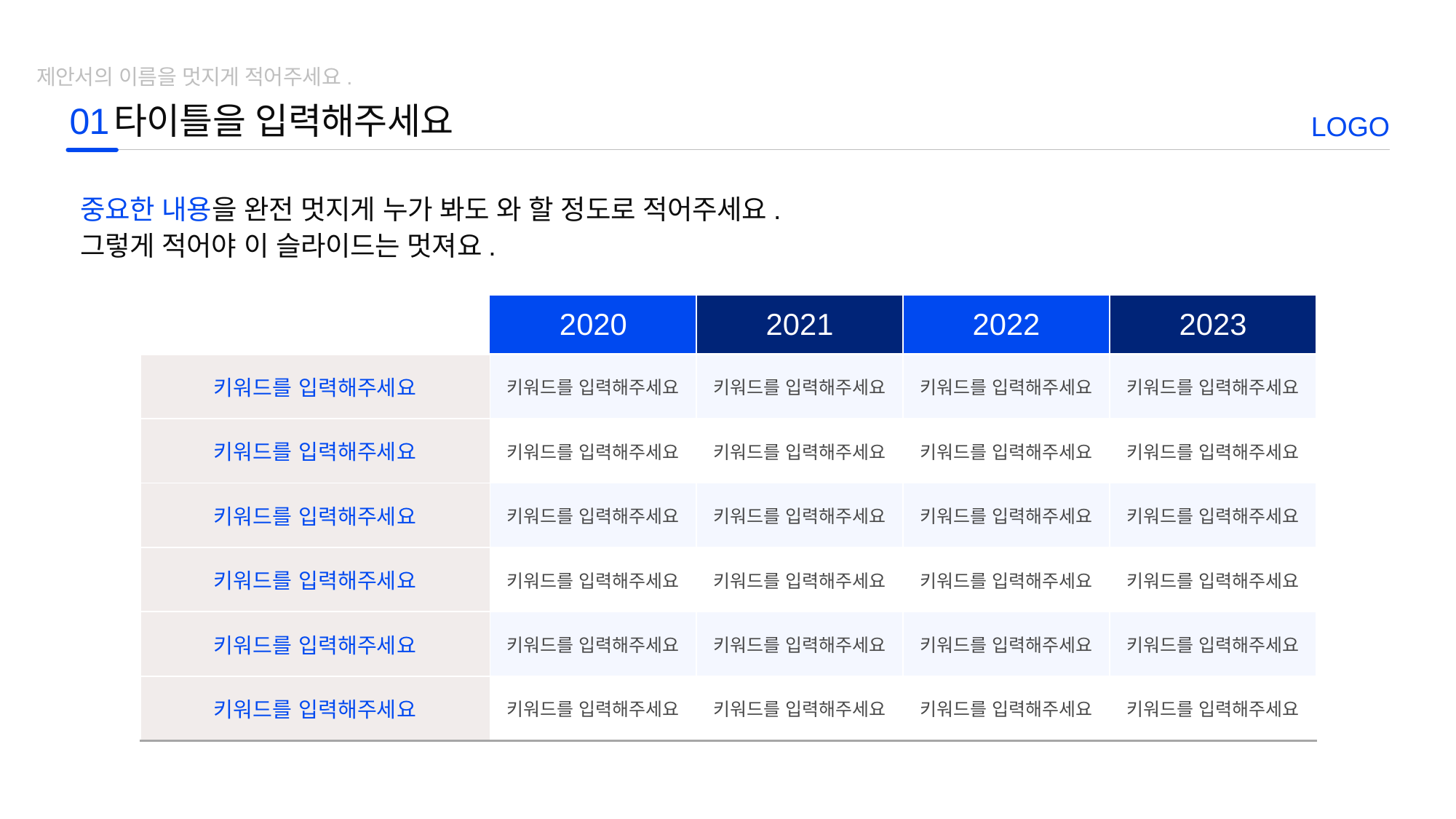

제안서의 이름을 멋지게 적어주세요.
01
타이틀을 입력해주세요
LOGO
중요한 내용을 완전 멋지게 누가 봐도 와 할 정도로 적어주세요.
그렇게 적어야 이 슬라이드는 멋져요.
|  | 2020 | 2021 | 2022 | 2023 |
| --- | --- | --- | --- | --- |
| 키워드를 입력해주세요 | 키워드를 입력해주세요 | 키워드를 입력해주세요 | 키워드를 입력해주세요 | 키워드를 입력해주세요 |
| 키워드를 입력해주세요 | 키워드를 입력해주세요 | 키워드를 입력해주세요 | 키워드를 입력해주세요 | 키워드를 입력해주세요 |
| 키워드를 입력해주세요 | 키워드를 입력해주세요 | 키워드를 입력해주세요 | 키워드를 입력해주세요 | 키워드를 입력해주세요 |
| 키워드를 입력해주세요 | 키워드를 입력해주세요 | 키워드를 입력해주세요 | 키워드를 입력해주세요 | 키워드를 입력해주세요 |
| 키워드를 입력해주세요 | 키워드를 입력해주세요 | 키워드를 입력해주세요 | 키워드를 입력해주세요 | 키워드를 입력해주세요 |
| 키워드를 입력해주세요 | 키워드를 입력해주세요 | 키워드를 입력해주세요 | 키워드를 입력해주세요 | 키워드를 입력해주세요 |